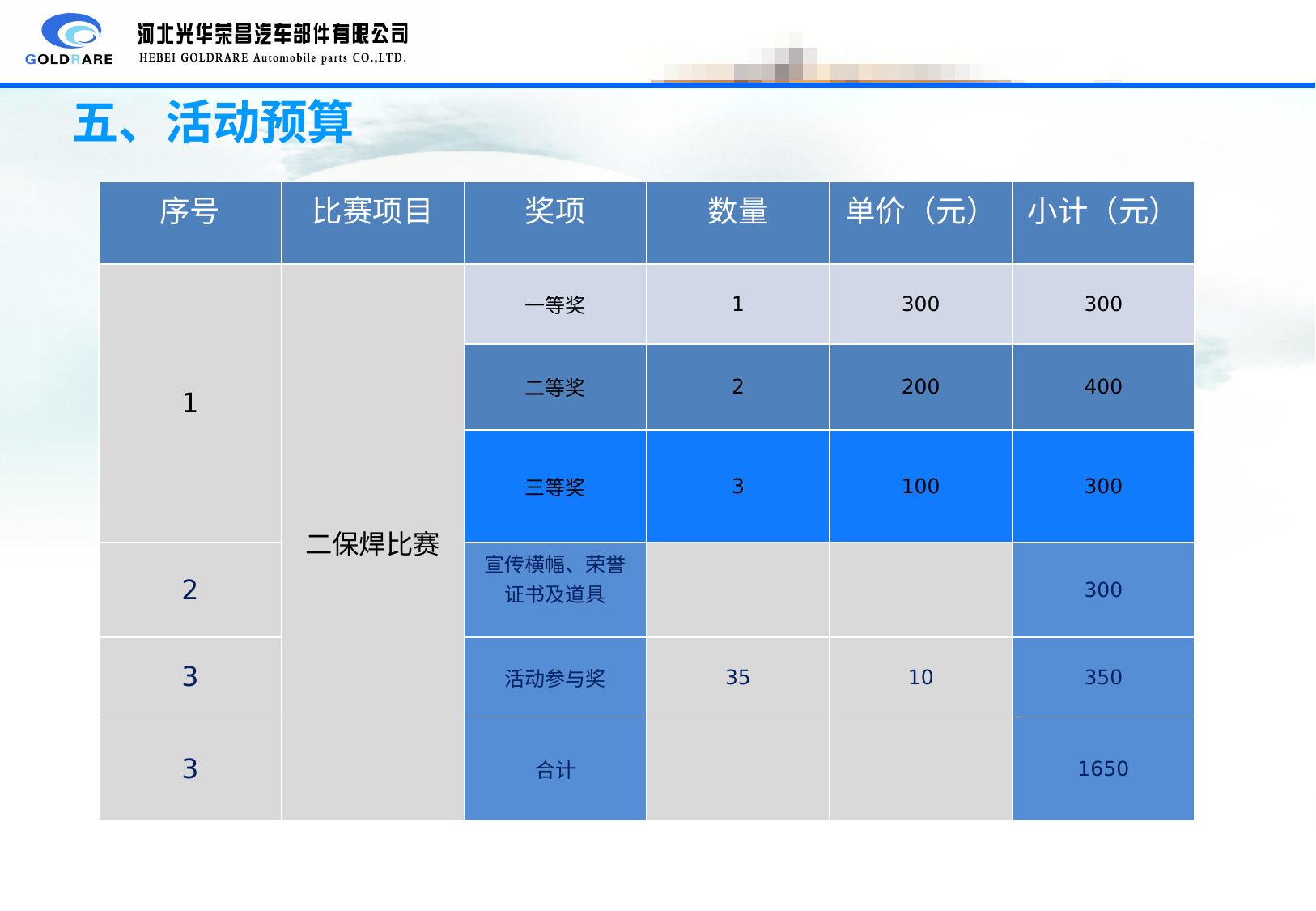

五、活动预算
| 序号 | 比赛项目 | 奖项 | 数量 | 单价（元） | 小计（元） |
| --- | --- | --- | --- | --- | --- |
| 1 | 二保焊比赛 | 一等奖 | 1 | 300 | 300 |
|  |  | 二等奖 | 2 | 200 | 400 |
|  |  | 三等奖 | 3 | 100 | 300 |
| 2 |  | 宣传横幅、荣誉证书及道具 |  |  | 300 |
| 3 |  | 活动参与奖 | 35 | 10 | 350 |
| 3 |  | 合计 |  |  | 1650 |